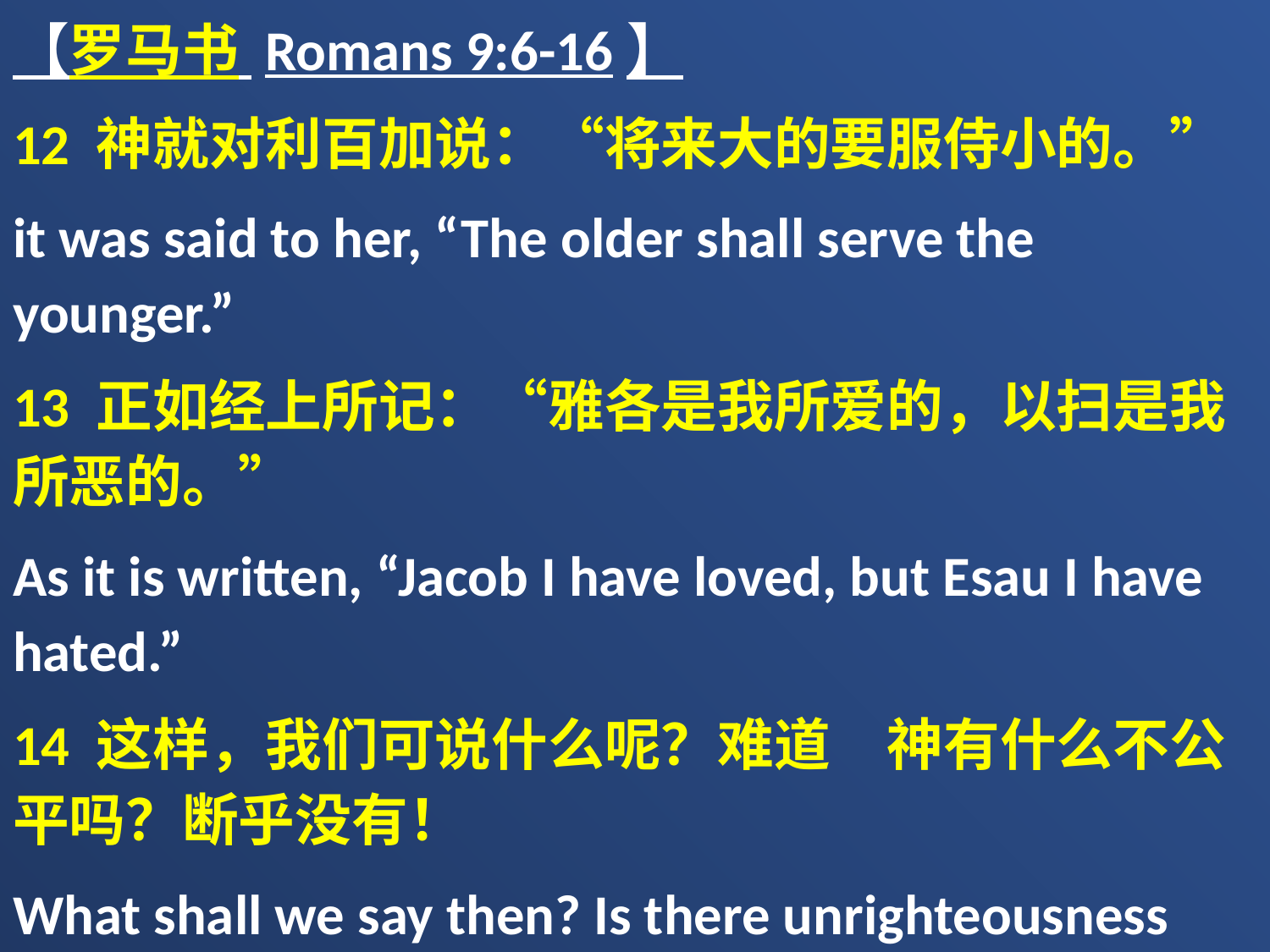

【罗马书 Romans 9:6-16】
12 神就对利百加说：“将来大的要服侍小的。”
it was said to her, “The older shall serve the younger.”
13 正如经上所记：“雅各是我所爱的，以扫是我所恶的。”
As it is written, “Jacob I have loved, but Esau I have hated.”
14 这样，我们可说什么呢？难道　神有什么不公平吗？断乎没有！
What shall we say then? Is there unrighteousness with God? Certainly not!